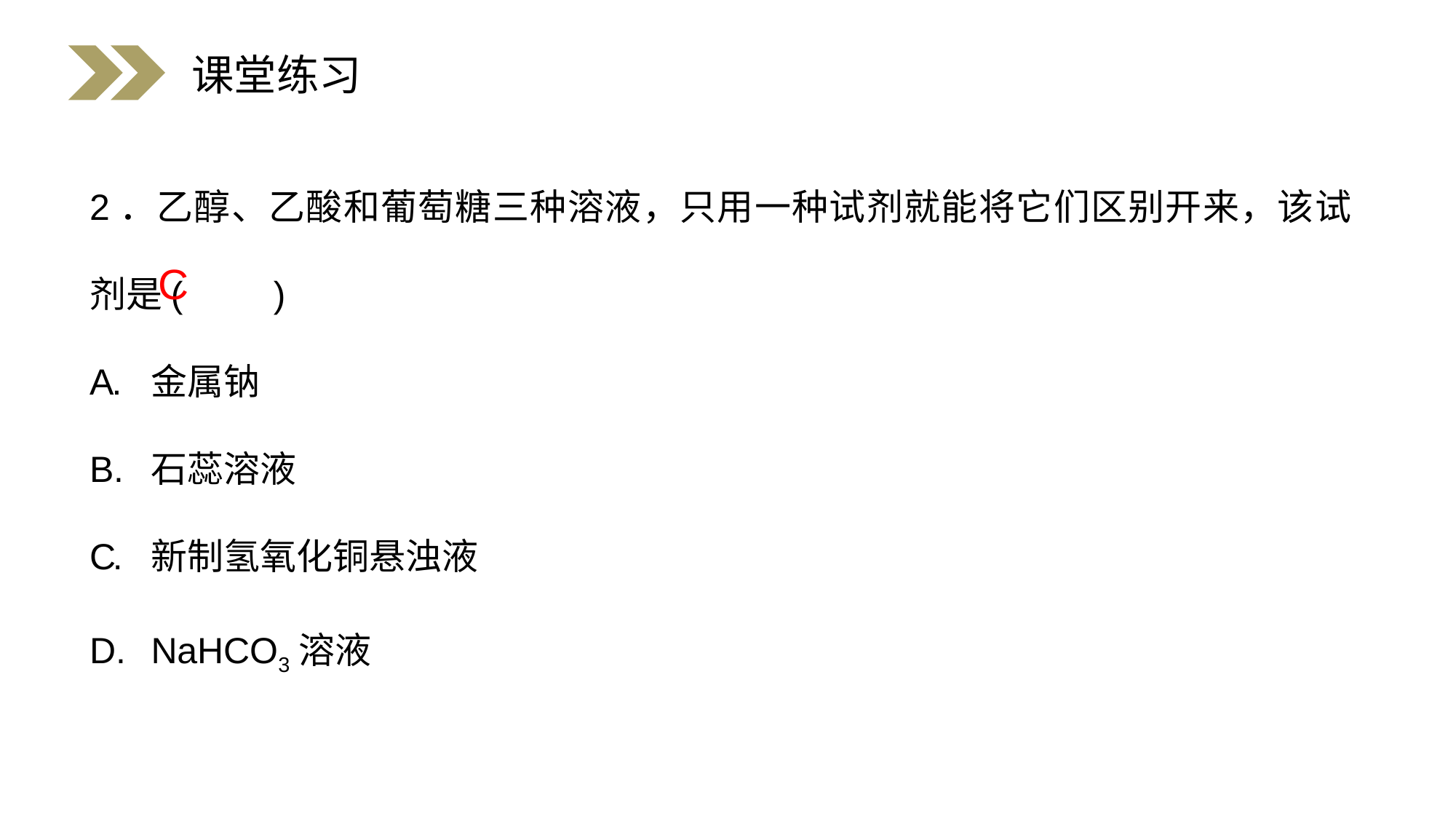

课堂练习
2．乙醇、乙酸和葡萄糖三种溶液，只用一种试剂就能将它们区别开来，该试剂是(　　)
金属钠
石蕊溶液
新制氢氧化铜悬浊液
NaHCO3溶液
C